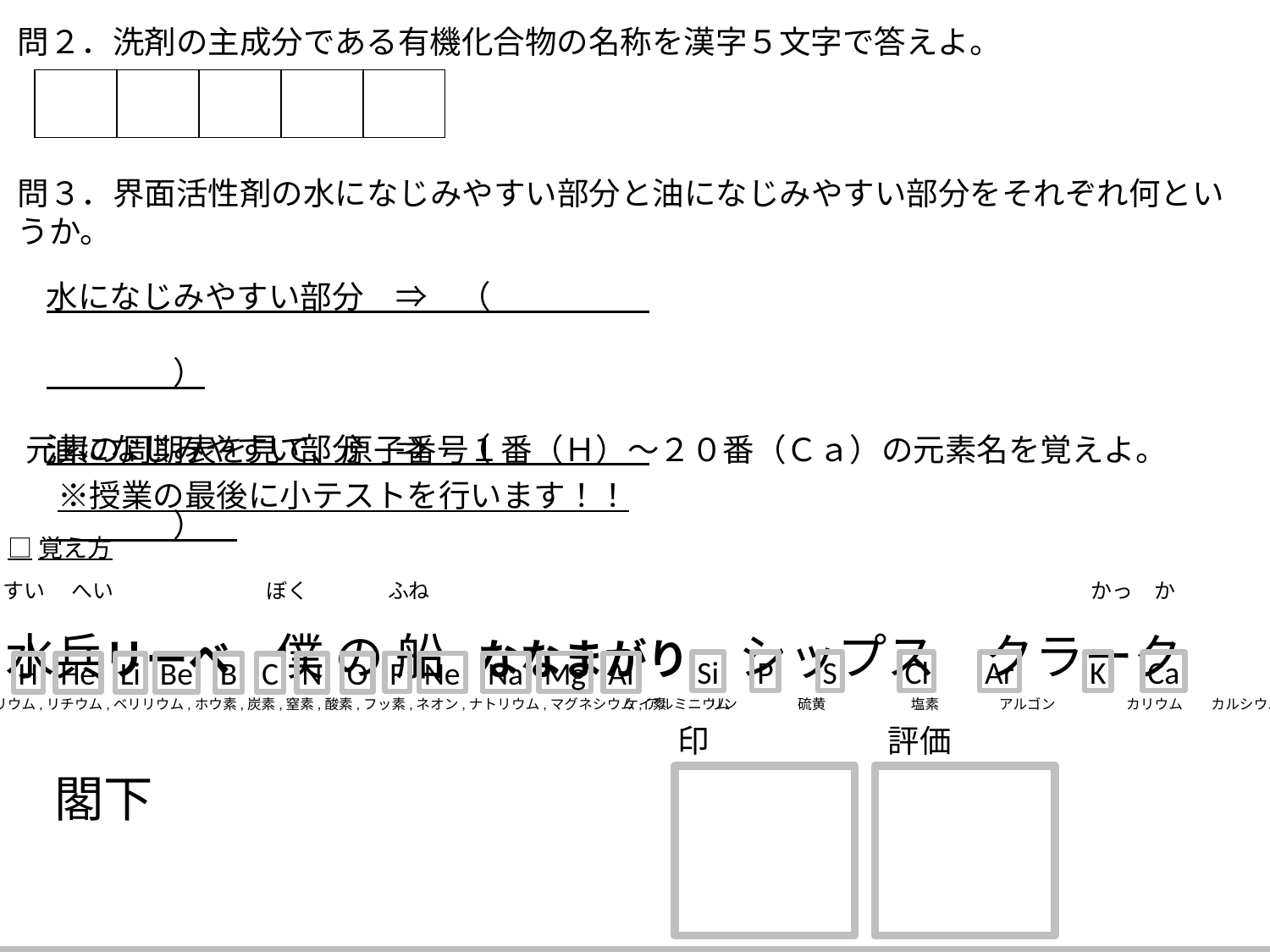

問２．洗剤の主成分である有機化合物の名称を漢字５文字で答えよ。
|  |  |  |  |  |
| --- | --- | --- | --- | --- |
問３．界面活性剤の水になじみやすい部分と油になじみやすい部分をそれぞれ何というか。
水になじみやすい部分　⇒　（　　　　　　　　　）
油になじみやすい部分　⇒　（　　　　　　　　　）
課題　元素の周期表を見て、原子番号１番（Ｈ）～２０番（Ｃａ）の元素名を覚えよ。
　　　　※授業の最後に小テストを行います！！
□覚え方
水兵リーベ    僕 の 船   ななまがり　シップス　クラーク　閣下
かっ　か
すい　 へい
ぼく
ふね
Si
P
S
Cl
Ar
K
Ca
F
Ne
Na
Mg
Al
H
He
Li
Be
B
C
N
O
ケイ素　　　リン 　　　　硫黄　　　　　　塩素 　　　　アルゴン　　　　　カリウム　　カルシウム
水素,ヘリウム,リチウム,ベリリウム,ホウ素,炭素,窒素,酸素,フッ素,ネオン,ナトリウム,マグネシウム,アルミニウム
印
評価